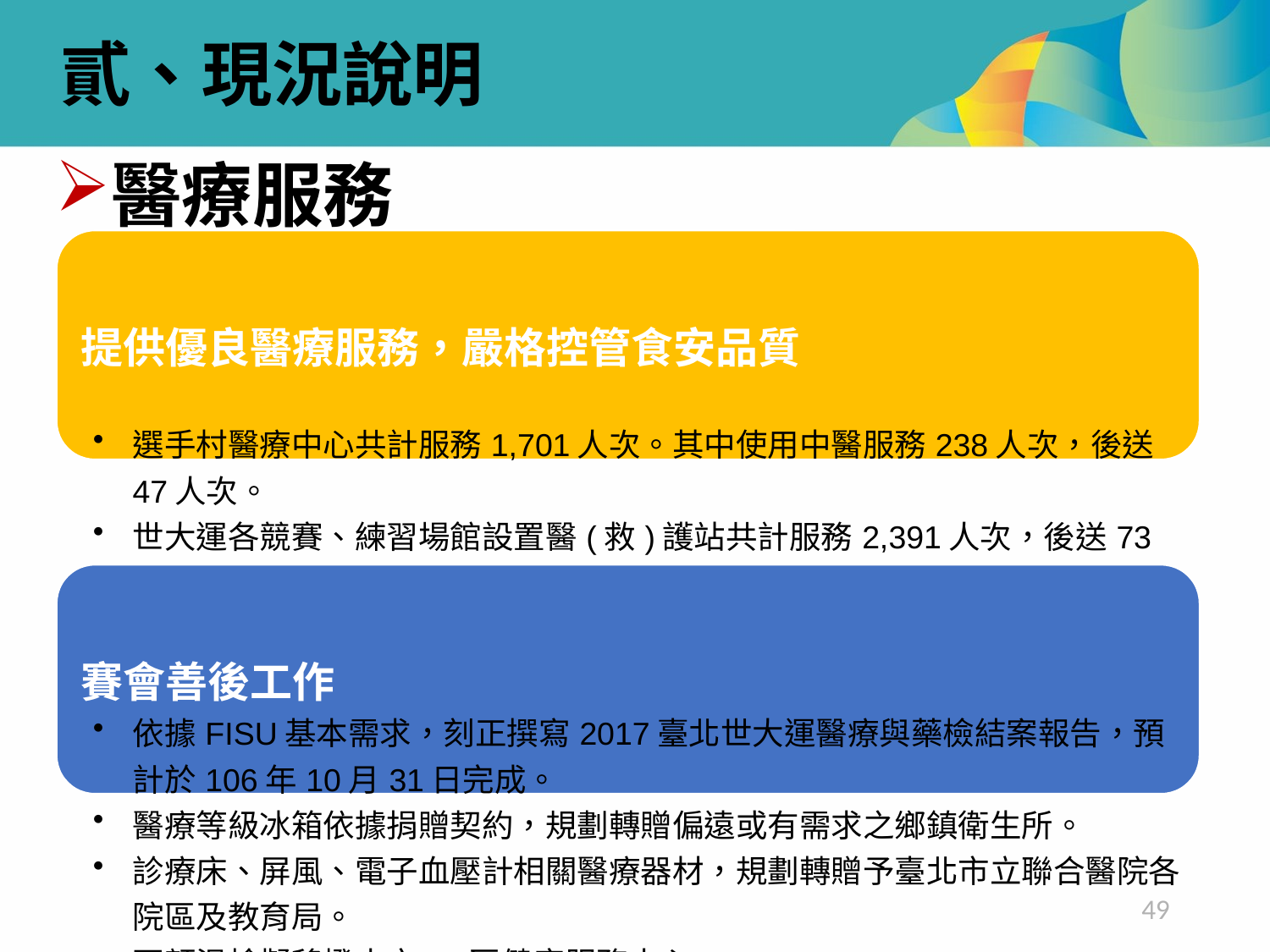

貳、現況說明
醫療服務
提供優良醫療服務，嚴格控管食安品質
選手村醫療中心共計服務1,701人次。其中使用中醫服務238人次，後送47人次。
世大運各競賽、練習場館設置醫(救)護站共計服務2,391人次，後送73人次。
依據FISU基本需求，刻正撰寫2017臺北世大運醫療與藥檢結案報告，預計於106年10月31日完成。
賽會善後工作
醫療等級冰箱依據捐贈契約，規劃轉贈偏遠或有需求之鄉鎮衛生所。
49